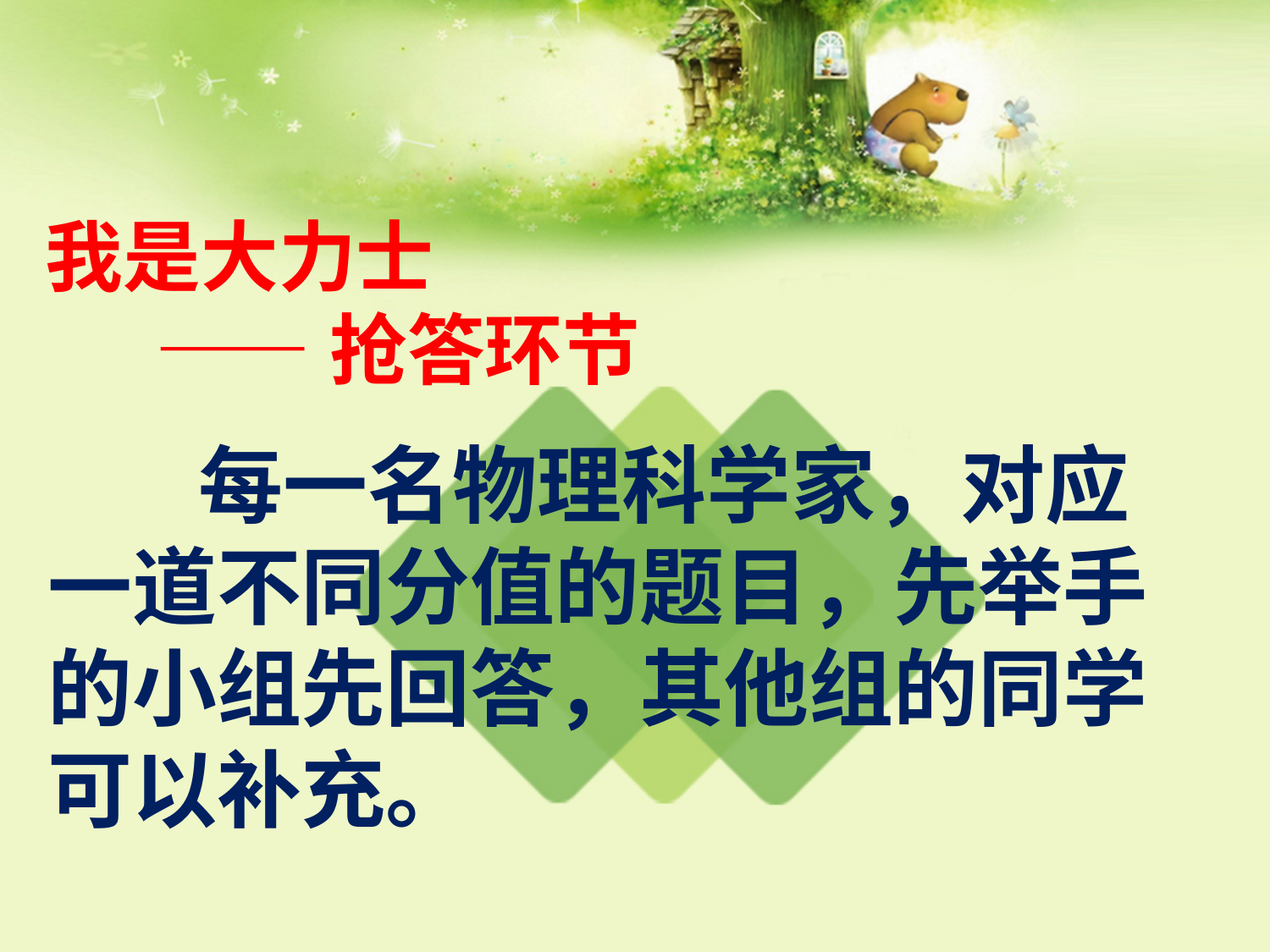

我是大力士
                  ——抢答环节
                    每一名物理科学家，对应一道不同分值的题目，先举手的小组先回答，其他组的同学可以补充。